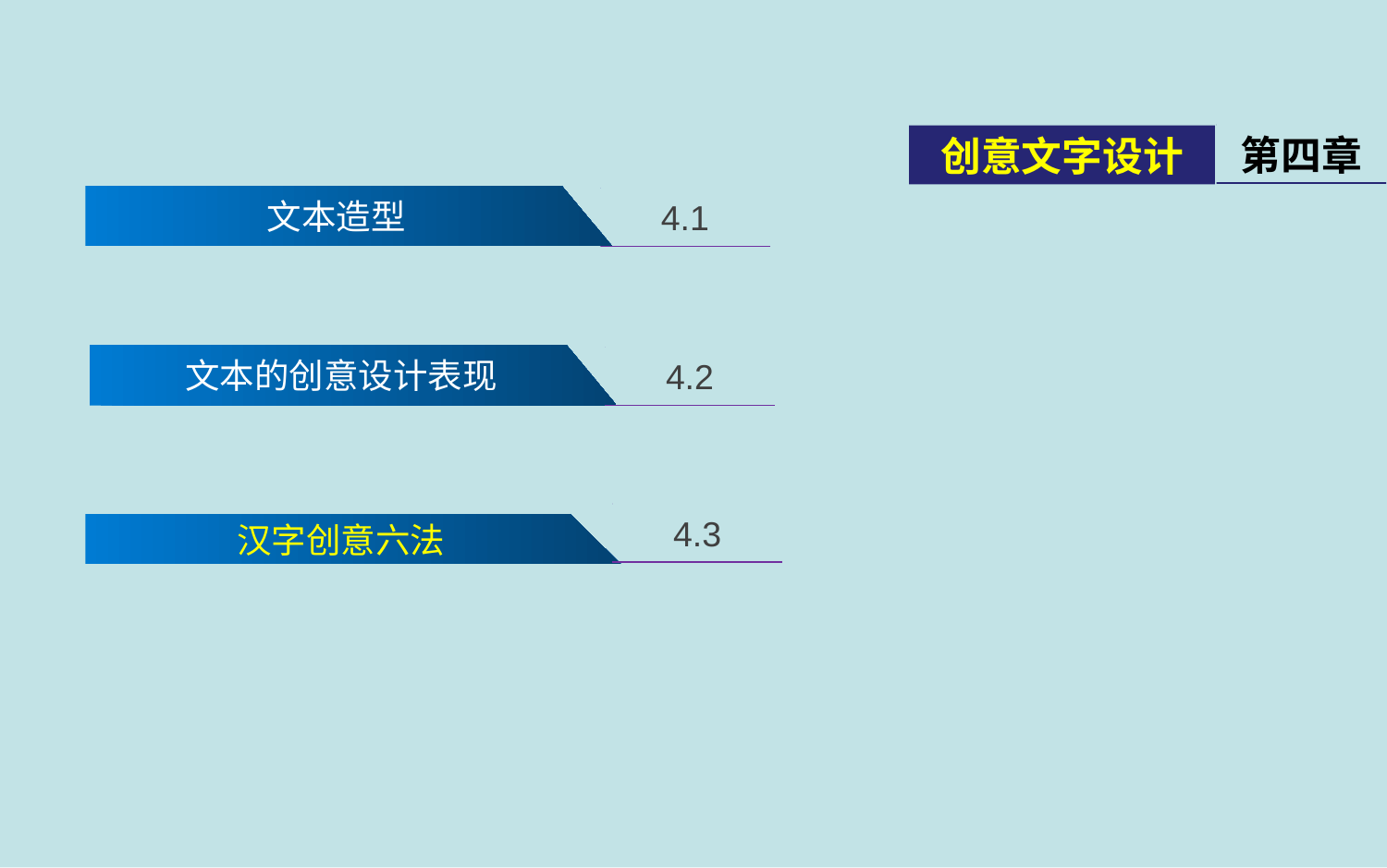

第四章
创意文字设计
文本造型
4.1
文本的创意设计表现
4.2
4.3
汉字创意六法